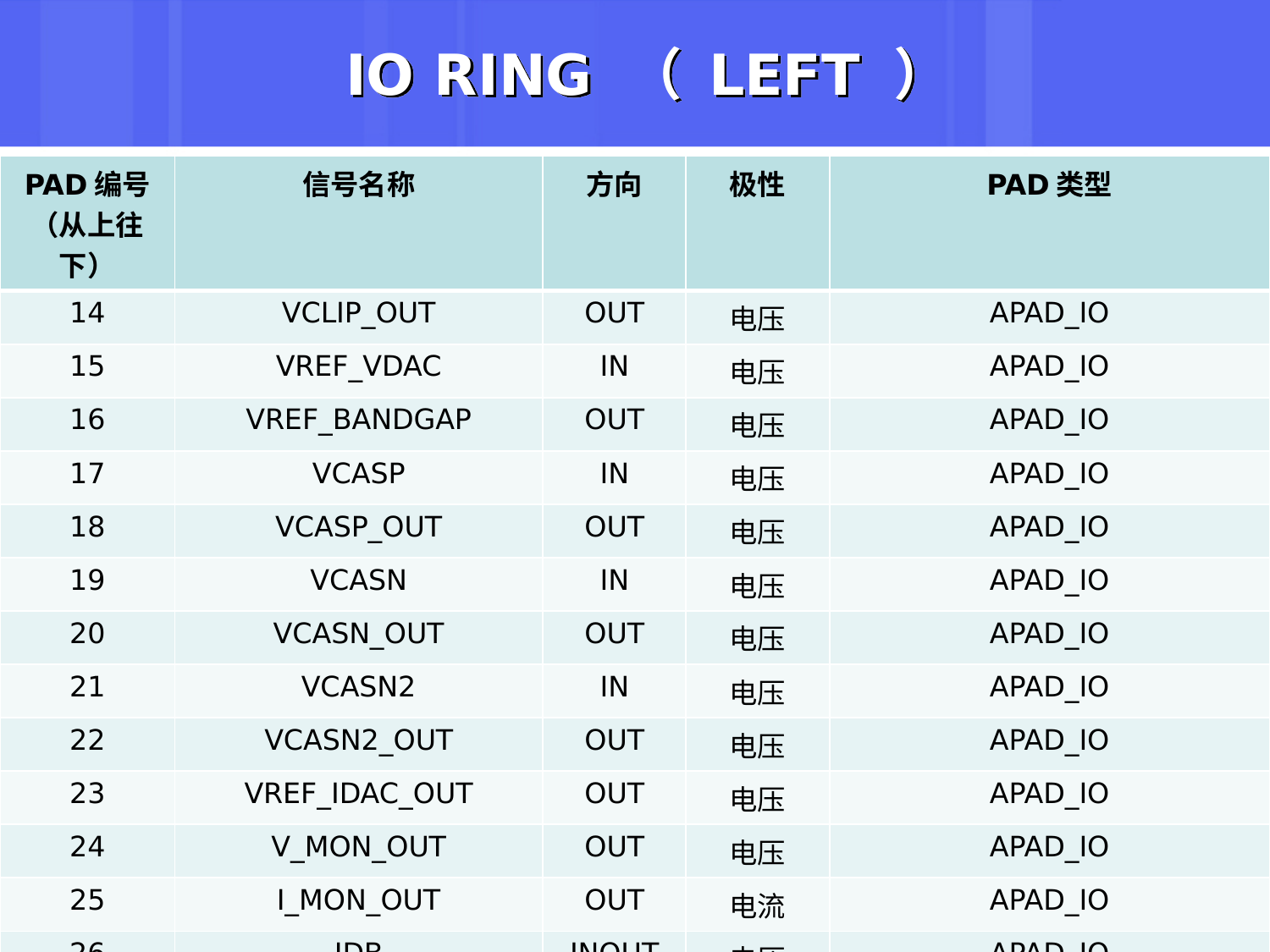

# IO RING （ LEFT ）
| PAD编号（从上往下） | 信号名称 | 方向 | 极性 | PAD类型 |
| --- | --- | --- | --- | --- |
| 14 | VCLIP\_OUT | OUT | 电压 | APAD\_IO |
| 15 | VREF\_VDAC | IN | 电压 | APAD\_IO |
| 16 | VREF\_BANDGAP | OUT | 电压 | APAD\_IO |
| 17 | VCASP | IN | 电压 | APAD\_IO |
| 18 | VCASP\_OUT | OUT | 电压 | APAD\_IO |
| 19 | VCASN | IN | 电压 | APAD\_IO |
| 20 | VCASN\_OUT | OUT | 电压 | APAD\_IO |
| 21 | VCASN2 | IN | 电压 | APAD\_IO |
| 22 | VCASN2\_OUT | OUT | 电压 | APAD\_IO |
| 23 | VREF\_IDAC\_OUT | OUT | 电压 | APAD\_IO |
| 24 | V\_MON\_OUT | OUT | 电压 | APAD\_IO |
| 25 | I\_MON\_OUT | OUT | 电流 | APAD\_IO |
| 26 | IDB | INOUT | 电压 | APAD\_IO |
CMOS Pixel Sensor设计讨论，卢云鹏
7